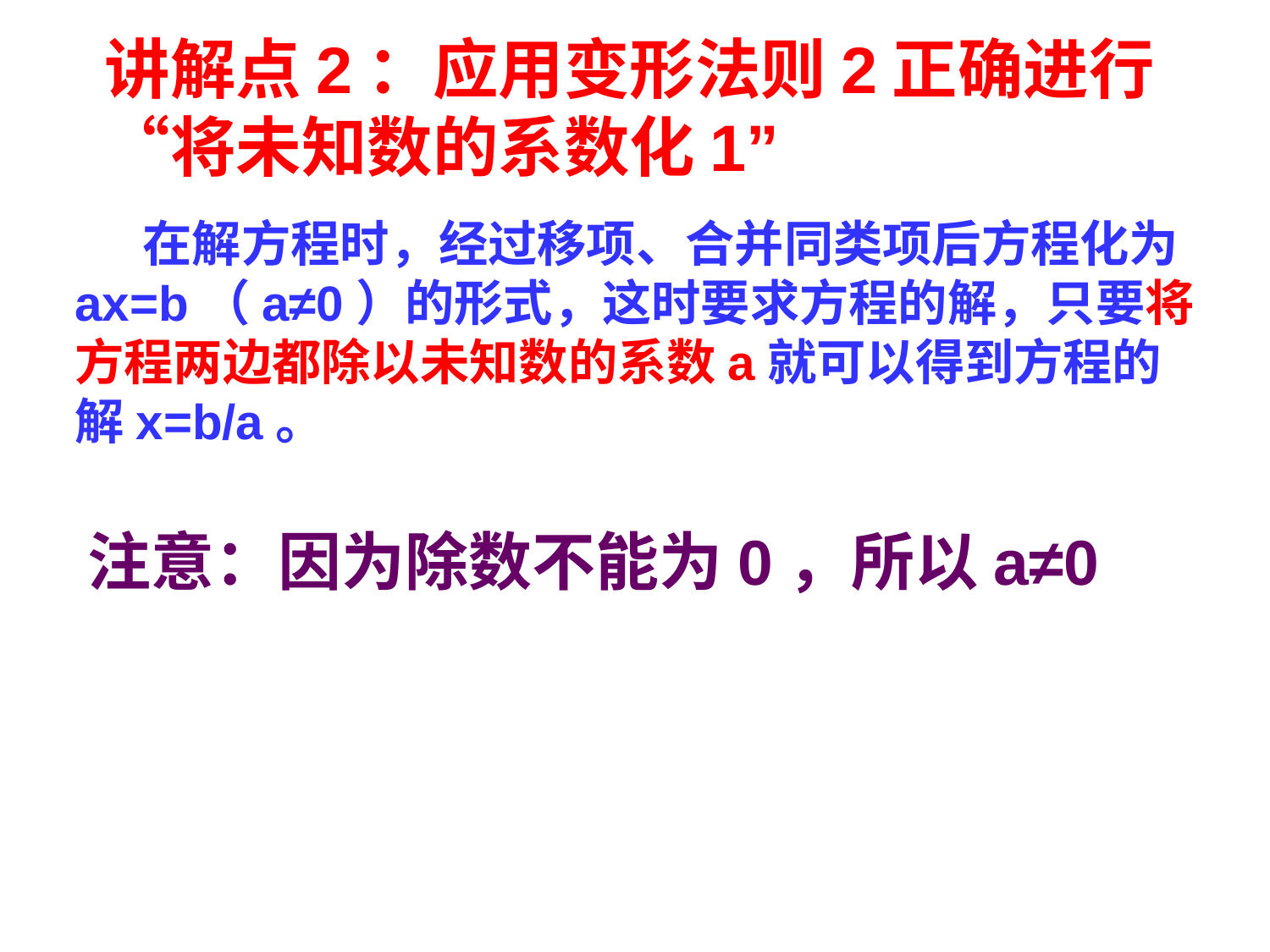

讲解点2：应用变形法则2正确进行“将未知数的系数化1”
     在解方程时，经过移项、合并同类项后方程化为ax=b（a≠0）的形式，这时要求方程的解，只要将方程两边都除以未知数的系数a就可以得到方程的解x=b/a。
注意：因为除数不能为0，所以a≠0